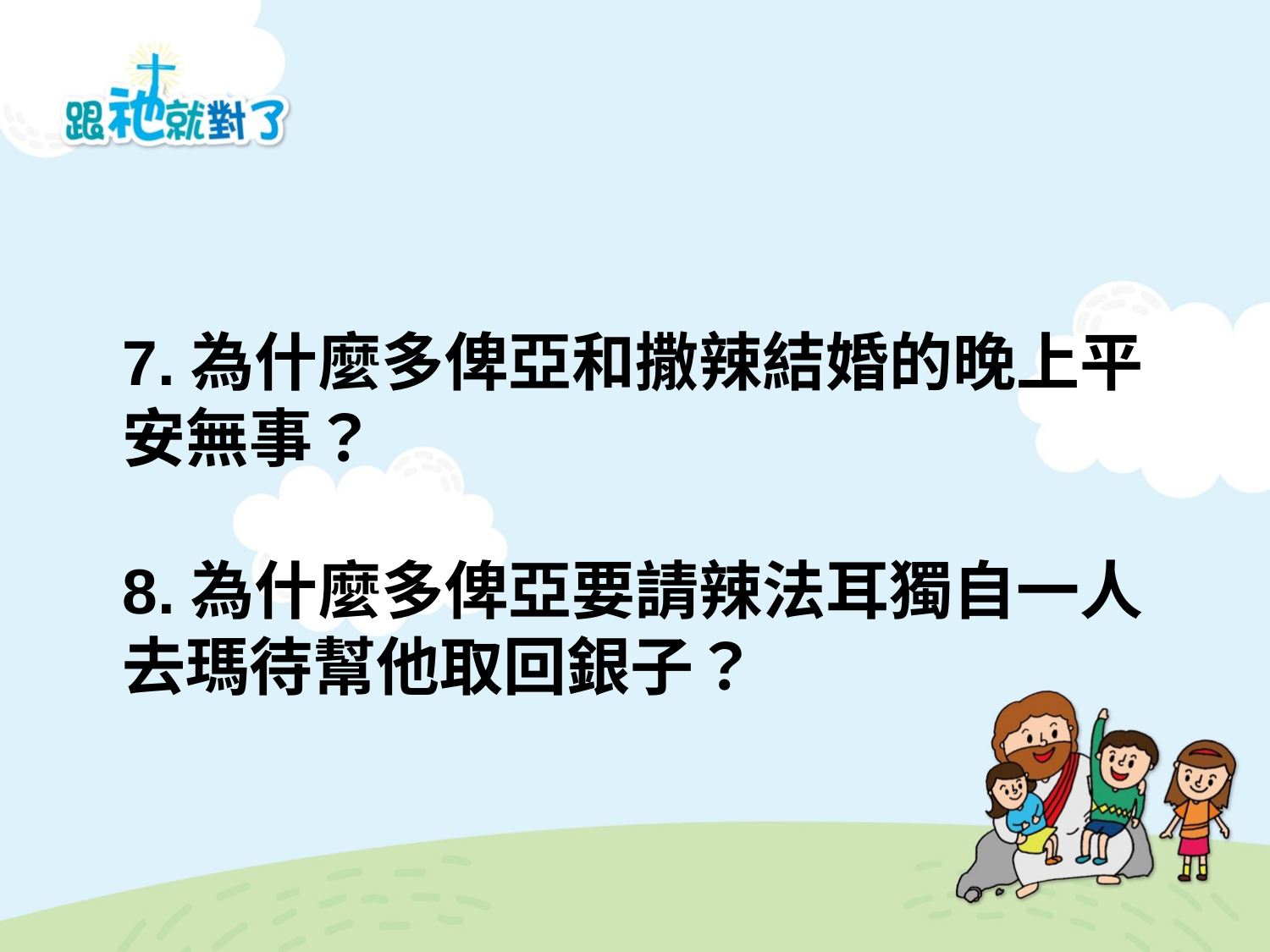

7.為什麼多俾亞和撒辣結婚的晚上平安無事？

8.為什麼多俾亞要請辣法耳獨自一人去瑪待幫他取回銀子？